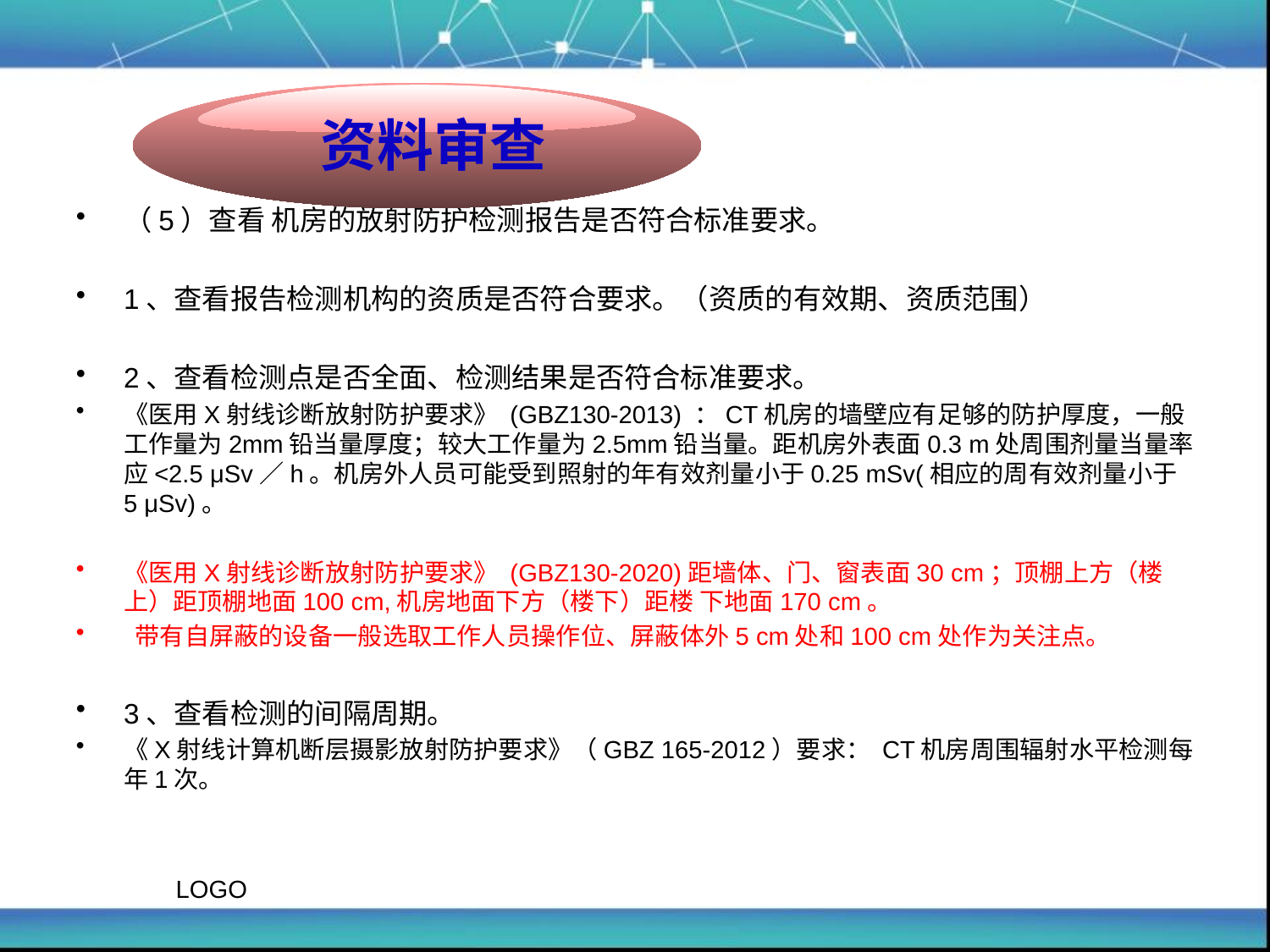

资料审查
#
（5）查看 机房的放射防护检测报告是否符合标准要求。

1、查看报告检测机构的资质是否符合要求。（资质的有效期、资质范围）

2、查看检测点是否全面、检测结果是否符合标准要求。
《医用X射线诊断放射防护要求》 (GBZ130-2013) ：CT机房的墙壁应有足够的防护厚度，一般工作量为2mm铅当量厚度；较大工作量为2.5mm铅当量。距机房外表面0.3 m处周围剂量当量率应<2.5 μSv／h。机房外人员可能受到照射的年有效剂量小于0.25 mSv(相应的周有效剂量小于5 μSv)。

《医用X射线诊断放射防护要求》 (GBZ130-2020)距墙体、门、窗表面30 cm；顶棚上方（楼上）距顶棚地面100 cm,机房地面下方（楼下）距楼 下地面170 cm。
 带有自屏蔽的设备一般选取工作人员操作位、屏蔽体外5 cm处和100 cm处作为关注点。

3、查看检测的间隔周期。
《X射线计算机断层摄影放射防护要求》（GBZ 165-2012）要求： CT机房周围辐射水平检测每年1次。

LOGO